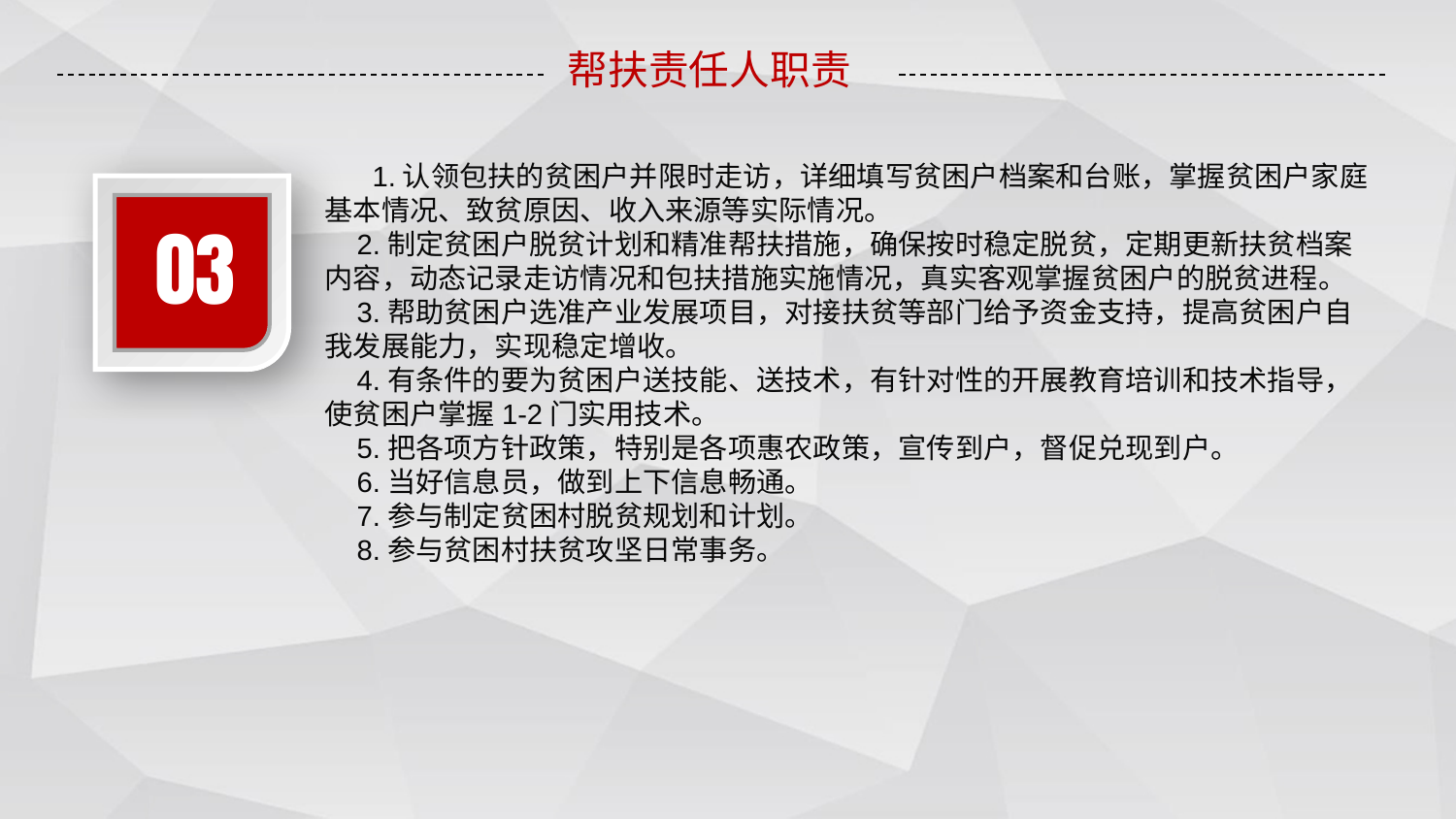

帮扶责任人职责
       1.认领包扶的贫困户并限时走访，详细填写贫困户档案和台账，掌握贫困户家庭基本情况、致贫原因、收入来源等实际情况。
    2.制定贫困户脱贫计划和精准帮扶措施，确保按时稳定脱贫，定期更新扶贫档案内容，动态记录走访情况和包扶措施实施情况，真实客观掌握贫困户的脱贫进程。
    3.帮助贫困户选准产业发展项目，对接扶贫等部门给予资金支持，提高贫困户自我发展能力，实现稳定增收。
    4.有条件的要为贫困户送技能、送技术，有针对性的开展教育培训和技术指导，使贫困户掌握1-2门实用技术。
    5.把各项方针政策，特别是各项惠农政策，宣传到户，督促兑现到户。
    6.当好信息员，做到上下信息畅通。
    7.参与制定贫困村脱贫规划和计划。
    8.参与贫困村扶贫攻坚日常事务。

03